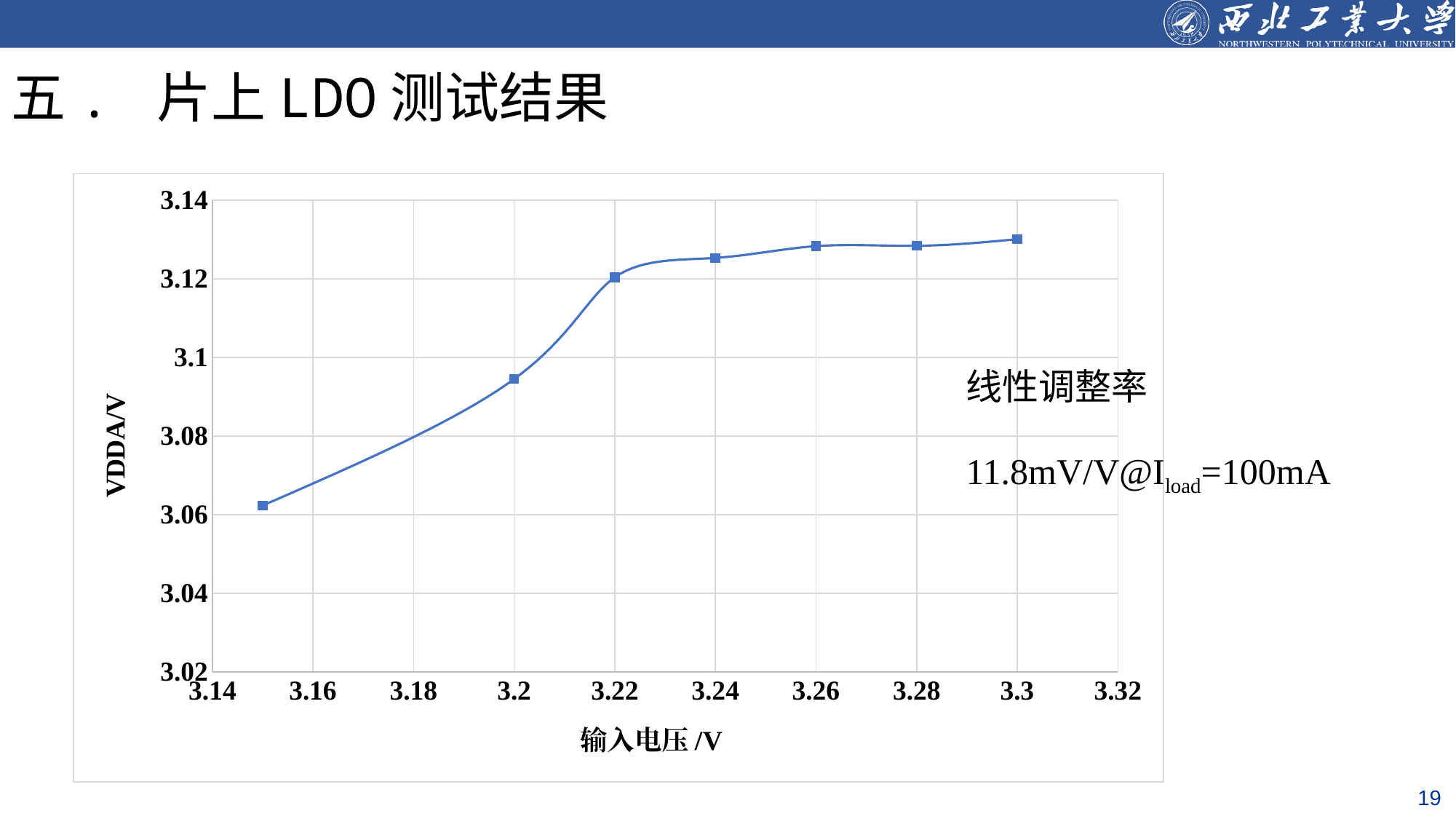

# 五. 片上LDO测试结果

### Chart

| Category |  |
|---|---|
线性调整率
11.8mV/V@Iload=100mA
19